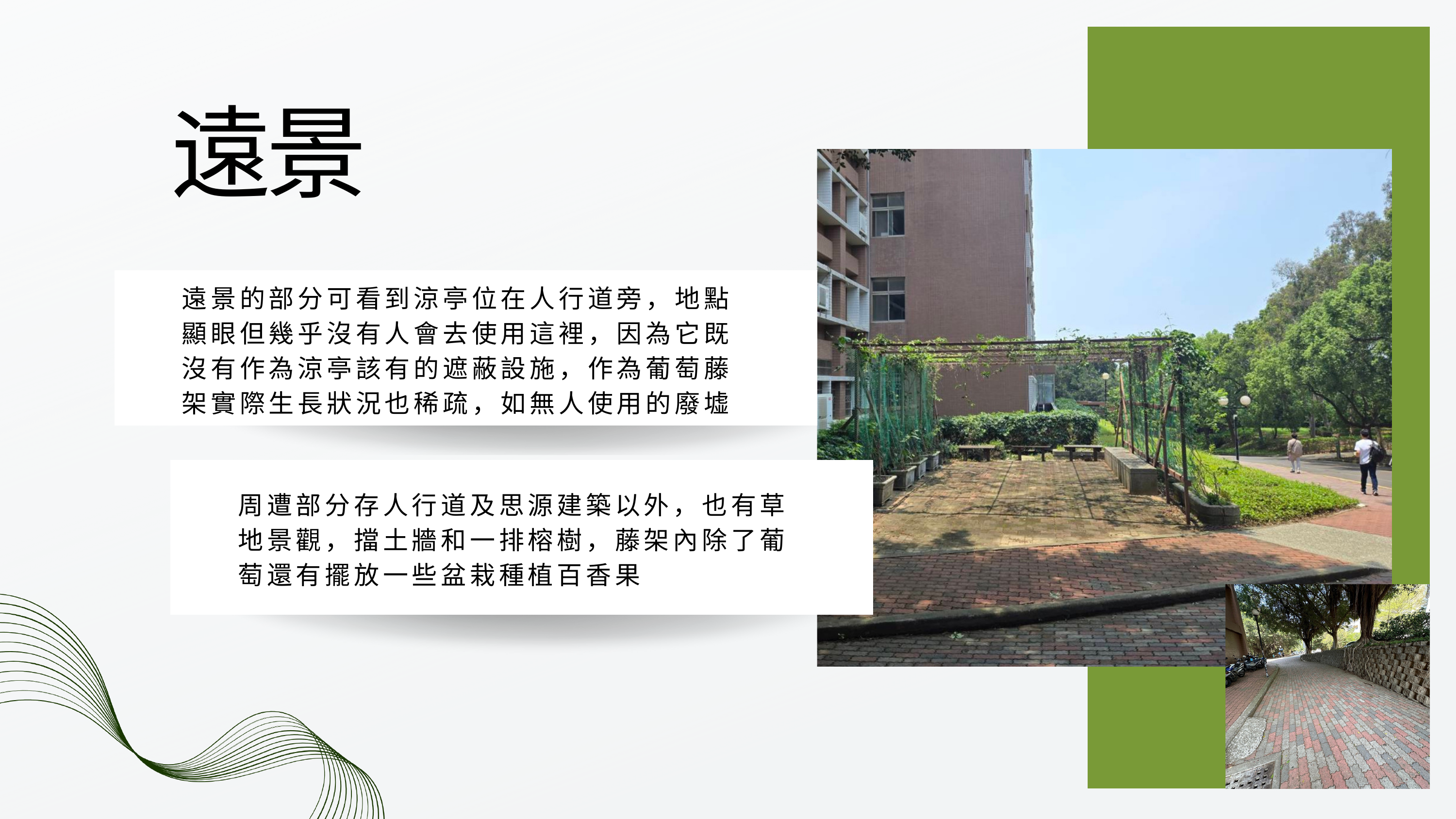

遠景

遠景的部分可看到涼亭位在人行道旁，地點顯眼但幾乎沒有人會去使用這裡，因為它既沒有作為涼亭該有的遮蔽設施，作為葡萄藤架實際生長狀況也稀疏，如無人使用的廢墟

周遭部分存人行道及思源建築以外，也有草地景觀，擋土牆和一排榕樹，藤架內除了葡萄還有擺放一些盆栽種植百香果